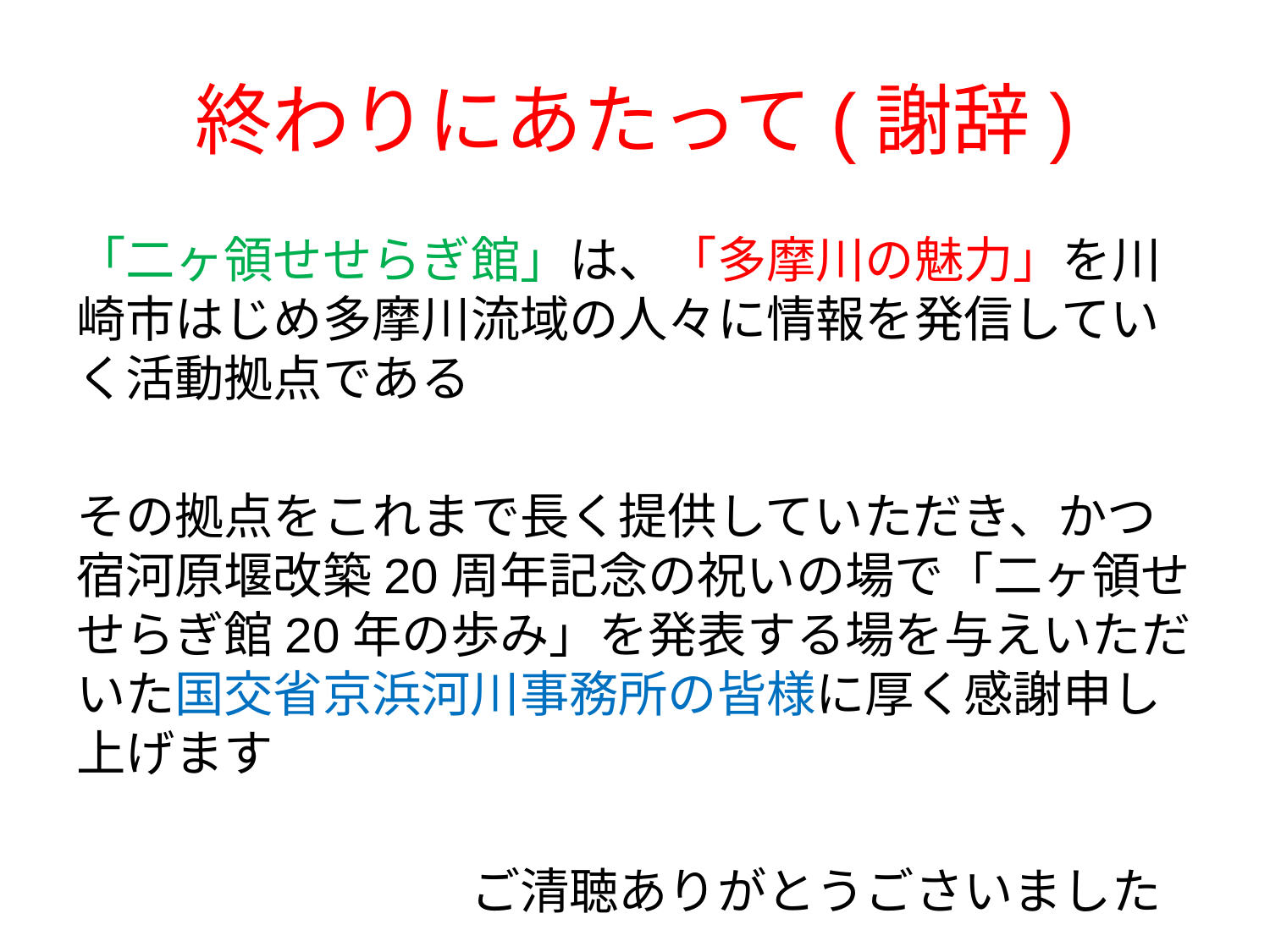

# 終わりにあたって(謝辞)
「二ヶ領せせらぎ館」は、「多摩川の魅力」を川崎市はじめ多摩川流域の人々に情報を発信していく活動拠点である

その拠点をこれまで長く提供していただき、かつ宿河原堰改築20周年記念の祝いの場で「二ヶ領せせらぎ館20年の歩み」を発表する場を与えいただいた国交省京浜河川事務所の皆様に厚く感謝申し上げます

　　　　　　　　ご清聴ありがとうごさいました